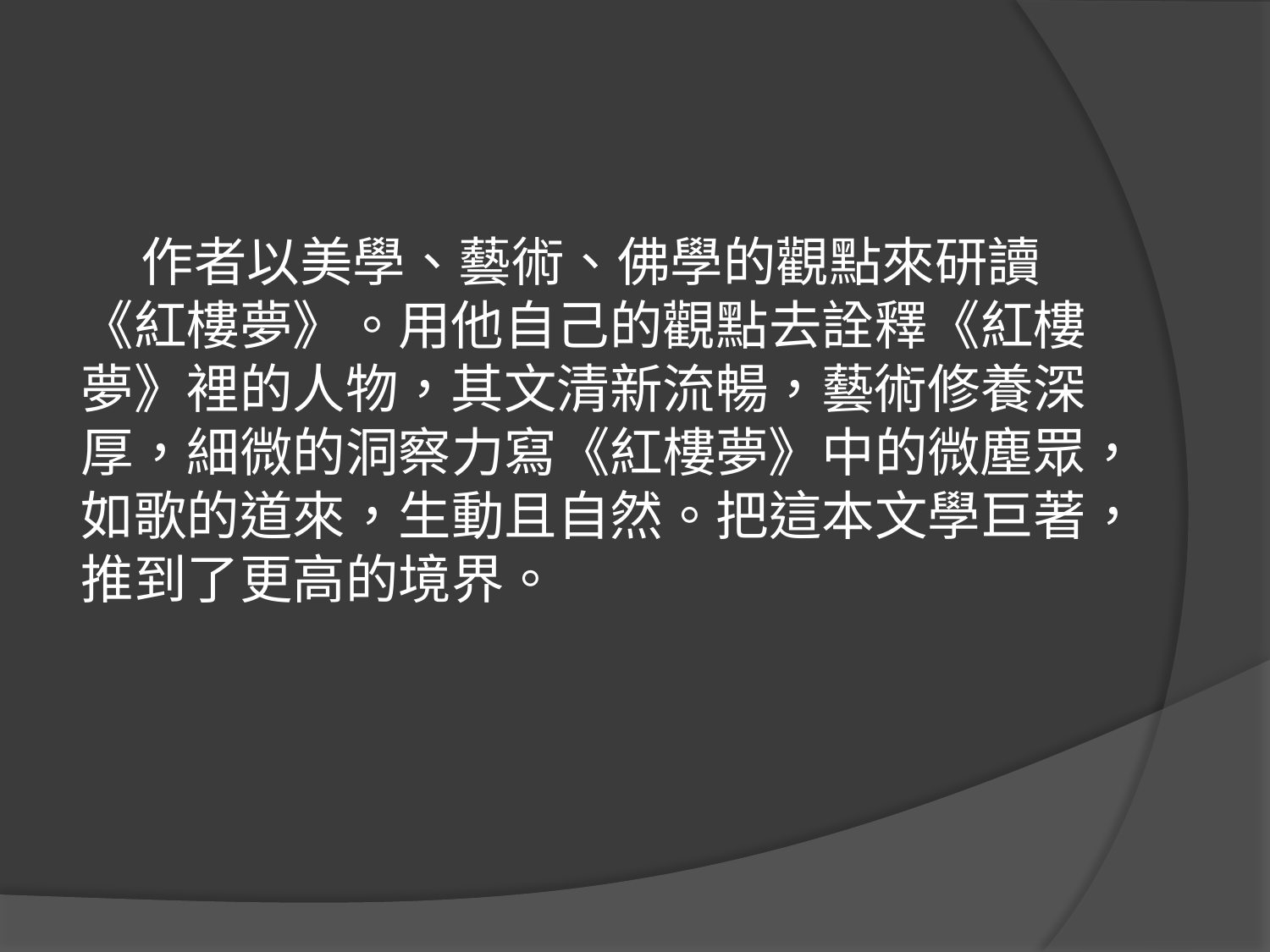

#
    作者以美學、藝術、佛學的觀點來研讀《紅樓夢》。用他自己的觀點去詮釋《紅樓夢》裡的人物，其文清新流暢，藝術修養深厚，細微的洞察力寫《紅樓夢》中的微塵眾，如歌的道來，生動且自然。把這本文學巨著，推到了更高的境界。